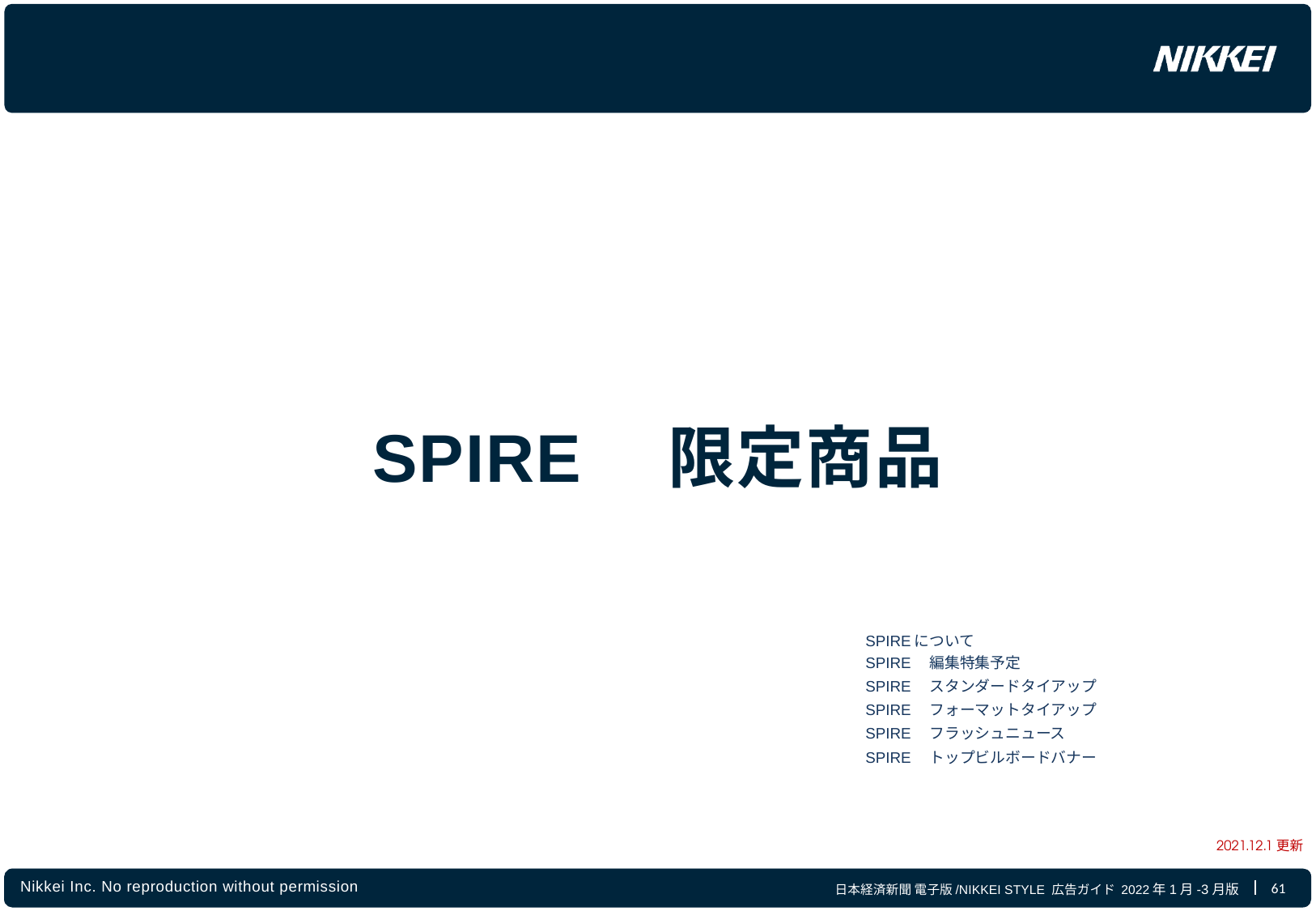

SPIRE　限定商品
| SPIREについて |
| --- |
| SPIRE　編集特集予定 |
| SPIRE　スタンダードタイアップ |
| SPIRE　フォーマットタイアップ |
| SPIRE　フラッシュニュース |
| SPIRE　トップビルボードバナー |
|  |
|  |
2021.12.1更新